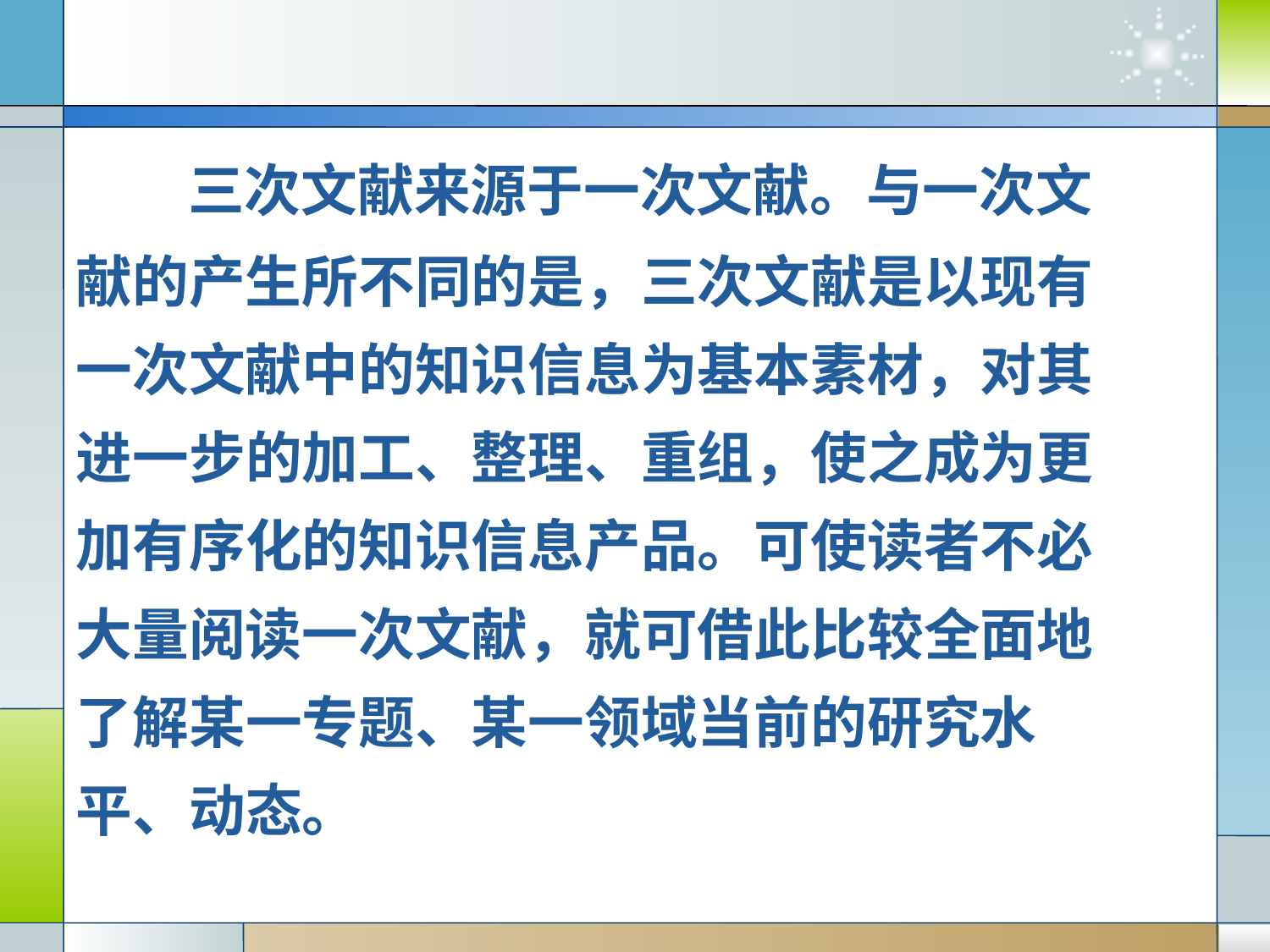

三次文献来源于一次文献。与一次文献的产生所不同的是，三次文献是以现有一次文献中的知识信息为基本素材，对其进一步的加工、整理、重组，使之成为更加有序化的知识信息产品。可使读者不必大量阅读一次文献，就可借此比较全面地了解某一专题、某一领域当前的研究水平、动态。